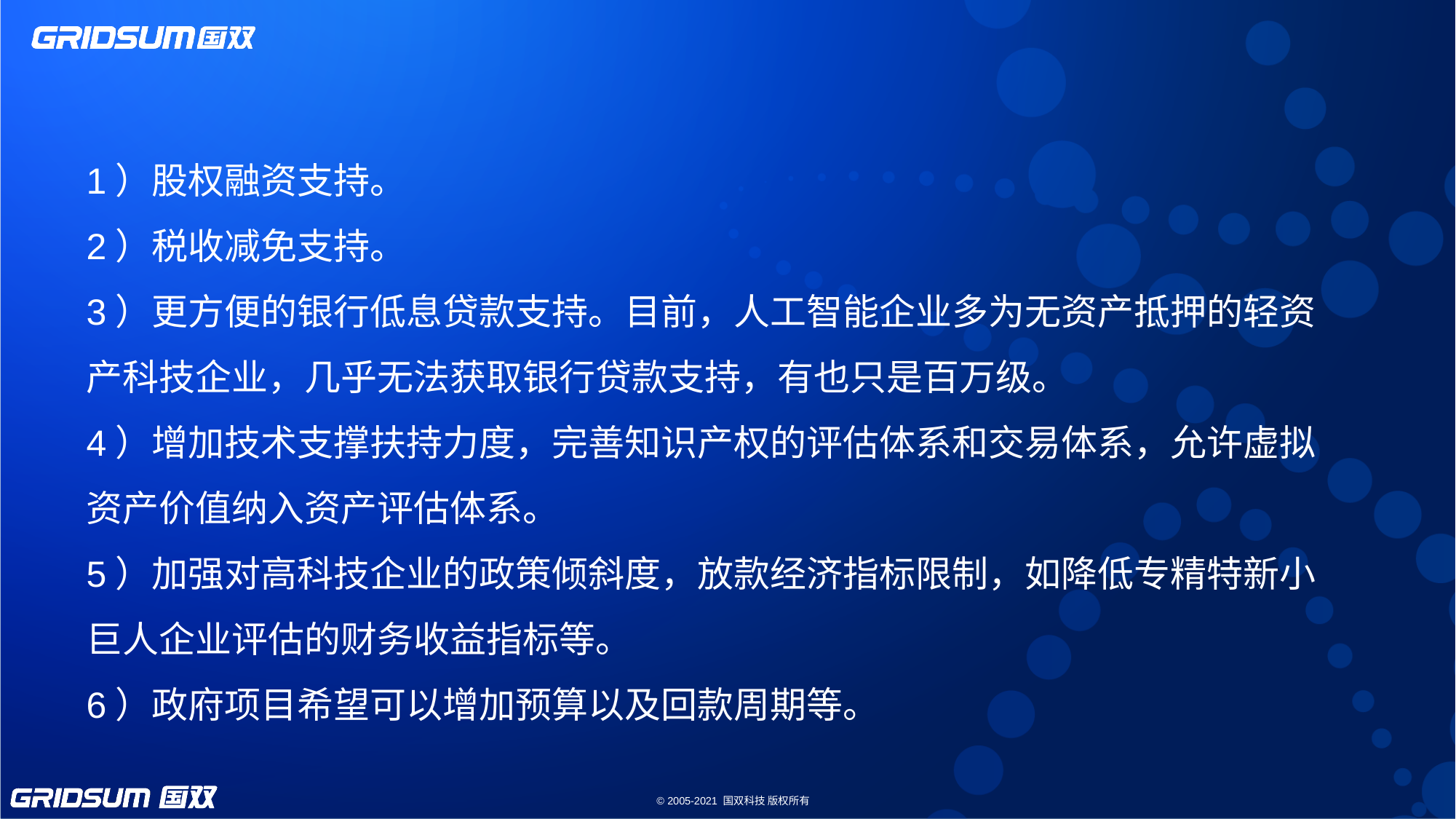

1）股权融资支持。
2）税收减免支持。
3）更方便的银行低息贷款支持。目前，人工智能企业多为无资产抵押的轻资产科技企业，几乎无法获取银行贷款支持，有也只是百万级。
4）增加技术支撑扶持力度，完善知识产权的评估体系和交易体系，允许虚拟资产价值纳入资产评估体系。
5）加强对高科技企业的政策倾斜度，放款经济指标限制，如降低专精特新小巨人企业评估的财务收益指标等。
6）政府项目希望可以增加预算以及回款周期等。